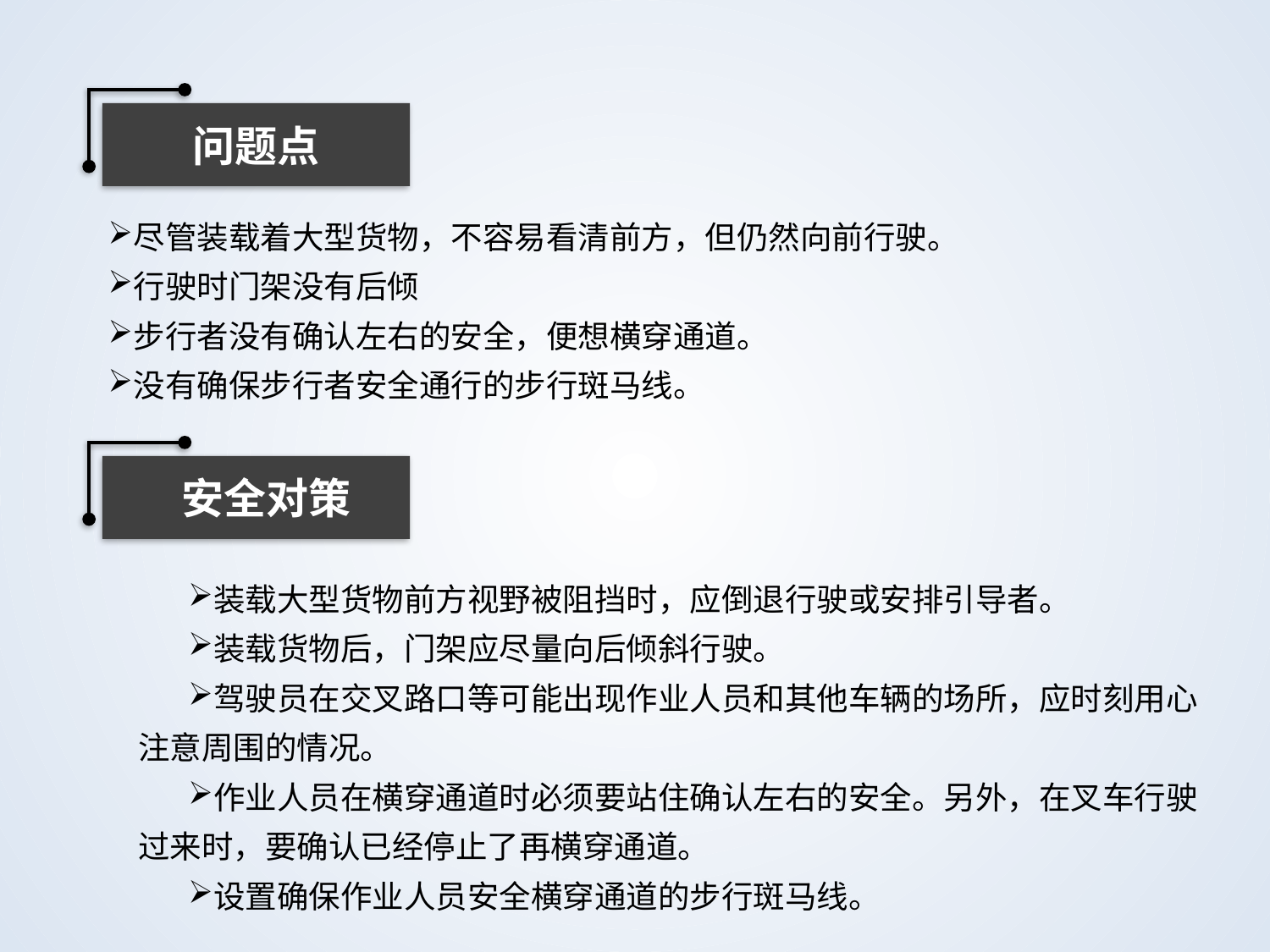

问题点

尽管装载着大型货物，不容易看清前方，但仍然向前行驶。
行驶时门架没有后倾
步行者没有确认左右的安全，便想横穿通道。
没有确保步行者安全通行的步行斑马线。

安全对策

装载大型货物前方视野被阻挡时，应倒退行驶或安排引导者。
装载货物后，门架应尽量向后倾斜行驶。
驾驶员在交叉路口等可能出现作业人员和其他车辆的场所，应时刻用心注意周围的情况。
作业人员在横穿通道时必须要站住确认左右的安全。另外，在叉车行驶过来时，要确认已经停止了再横穿通道。
设置确保作业人员安全横穿通道的步行斑马线。